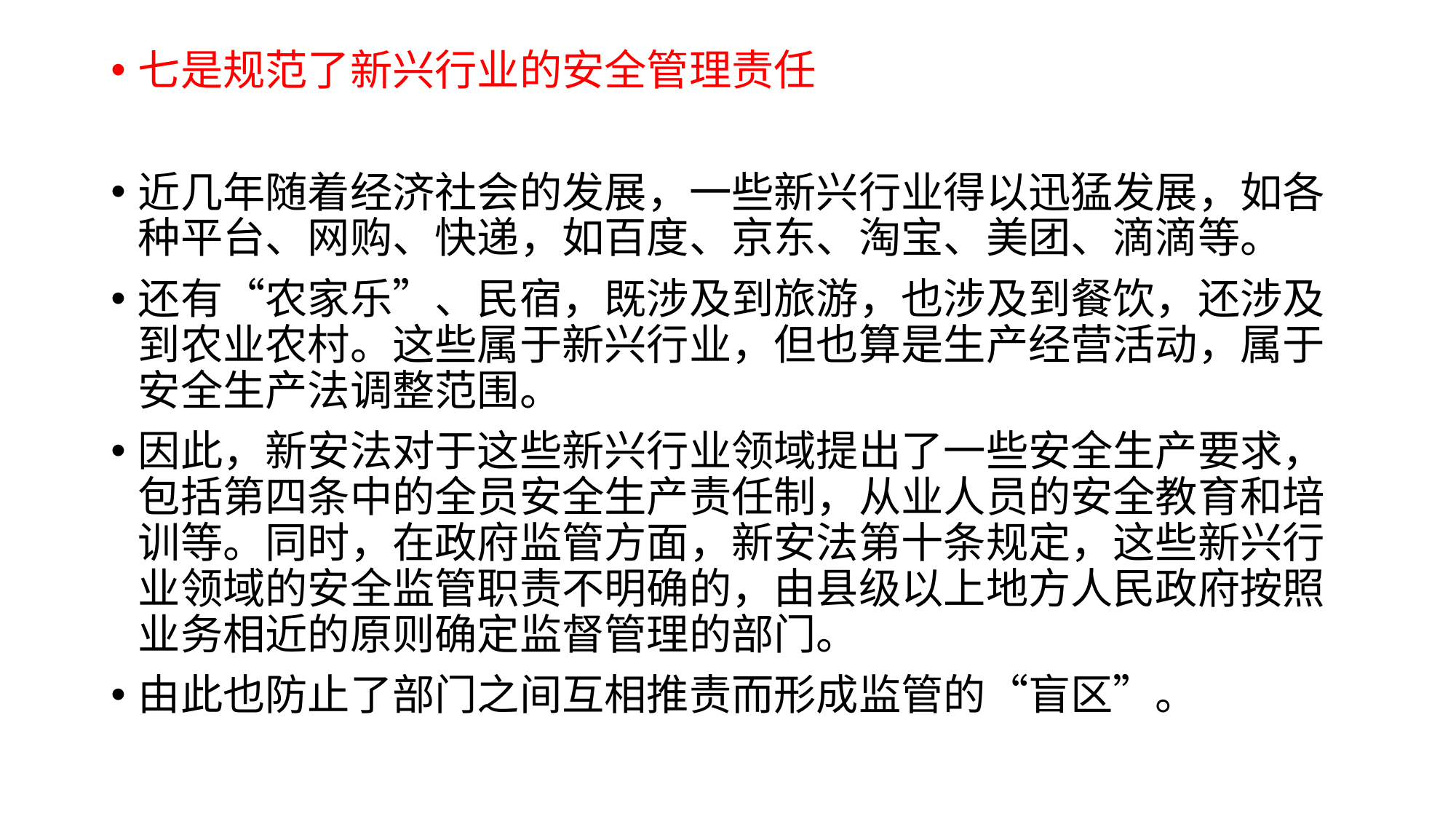

#
七是规范了新兴行业的安全管理责任

近几年随着经济社会的发展，一些新兴行业得以迅猛发展，如各种平台、网购、快递，如百度、京东、淘宝、美团、滴滴等。
还有“农家乐”、民宿，既涉及到旅游，也涉及到餐饮，还涉及到农业农村。这些属于新兴行业，但也算是生产经营活动，属于安全生产法调整范围。
因此，新安法对于这些新兴行业领域提出了一些安全生产要求，包括第四条中的全员安全生产责任制，从业人员的安全教育和培训等。同时，在政府监管方面，新安法第十条规定，这些新兴行业领域的安全监管职责不明确的，由县级以上地方人民政府按照业务相近的原则确定监督管理的部门。
由此也防止了部门之间互相推责而形成监管的“盲区”。
123